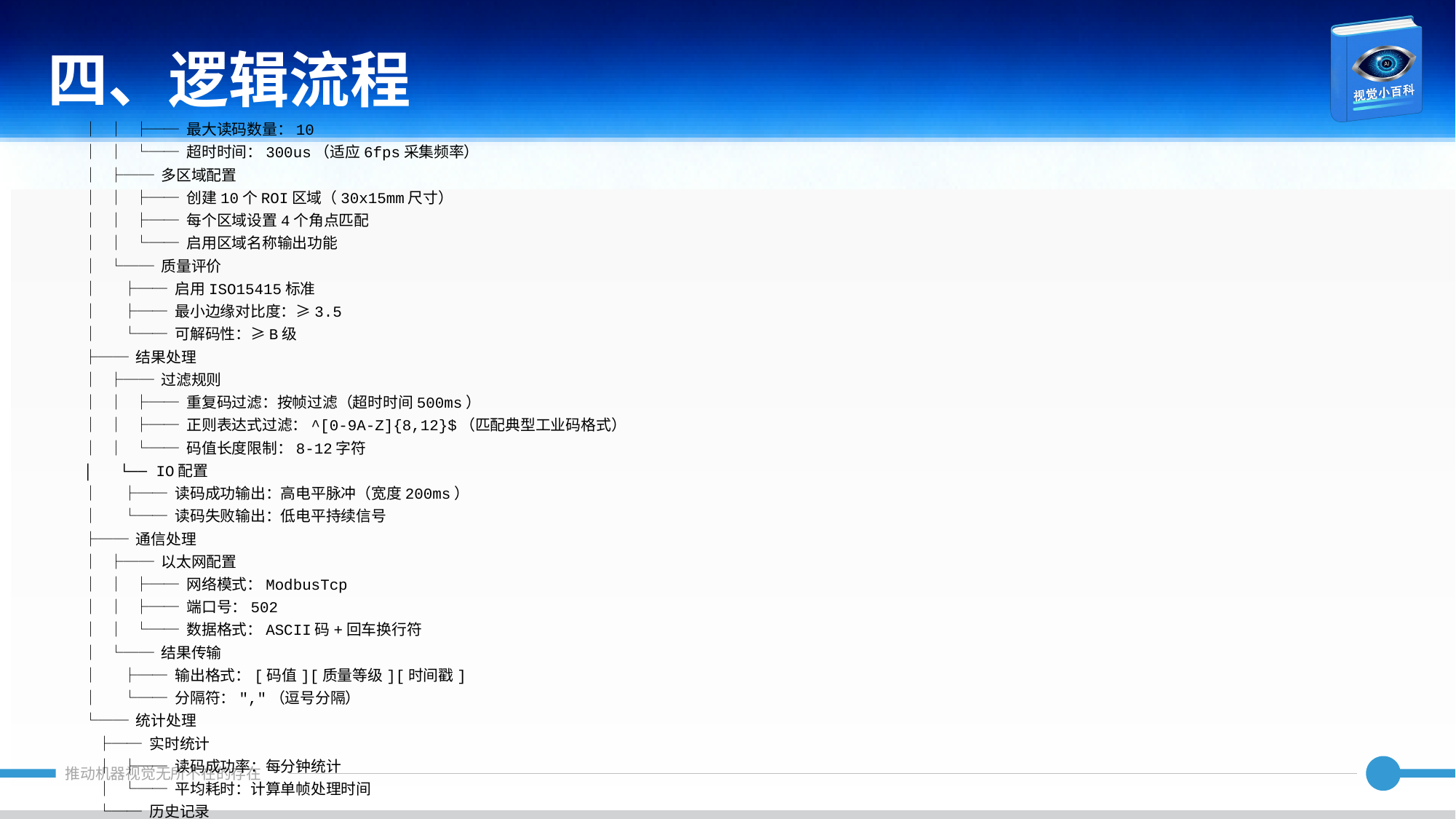

四、逻辑流程

│   │   ├── 最大读码数量：10
│   │   └── 超时时间：300us（适应6fps采集频率）
│   ├── 多区域配置
│   │   ├── 创建10个ROI区域（30x15mm尺寸）
│   │   ├── 每个区域设置4个角点匹配
│   │   └── 启用区域名称输出功能
│   └── 质量评价
│       ├── 启用ISO15415标准
│       ├── 最小边缘对比度：≥3.5
│       └── 可解码性：≥B级
├── 结果处理
│   ├── 过滤规则
│   │   ├── 重复码过滤：按帧过滤（超时时间500ms）
│   │   ├── 正则表达式过滤：^[0-9A-Z]{8,12}$（匹配典型工业码格式）
│   │   └── 码值长度限制：8-12字符
│   └── IO配置
│       ├── 读码成功输出：高电平脉冲（宽度200ms）
│       └── 读码失败输出：低电平持续信号
├── 通信处理
│   ├── 以太网配置
│   │   ├── 网络模式：ModbusTcp
│   │   ├── 端口号：502
│   │   └── 数据格式：ASCII码+回车换行符
│   └── 结果传输
│       ├── 输出格式：[码值][质量等级][时间戳]
│       └── 分隔符：","（逗号分隔）
└── 统计处理
    ├── 实时统计
    │   ├── 读码成功率：每分钟统计
    │   └── 平均耗时：计算单帧处理时间
    └── 历史记录
        ├── 存储策略：解码失败图像+对应码值
        └── 存储路径：FTP服务器（IP:192.168.1.100）
9